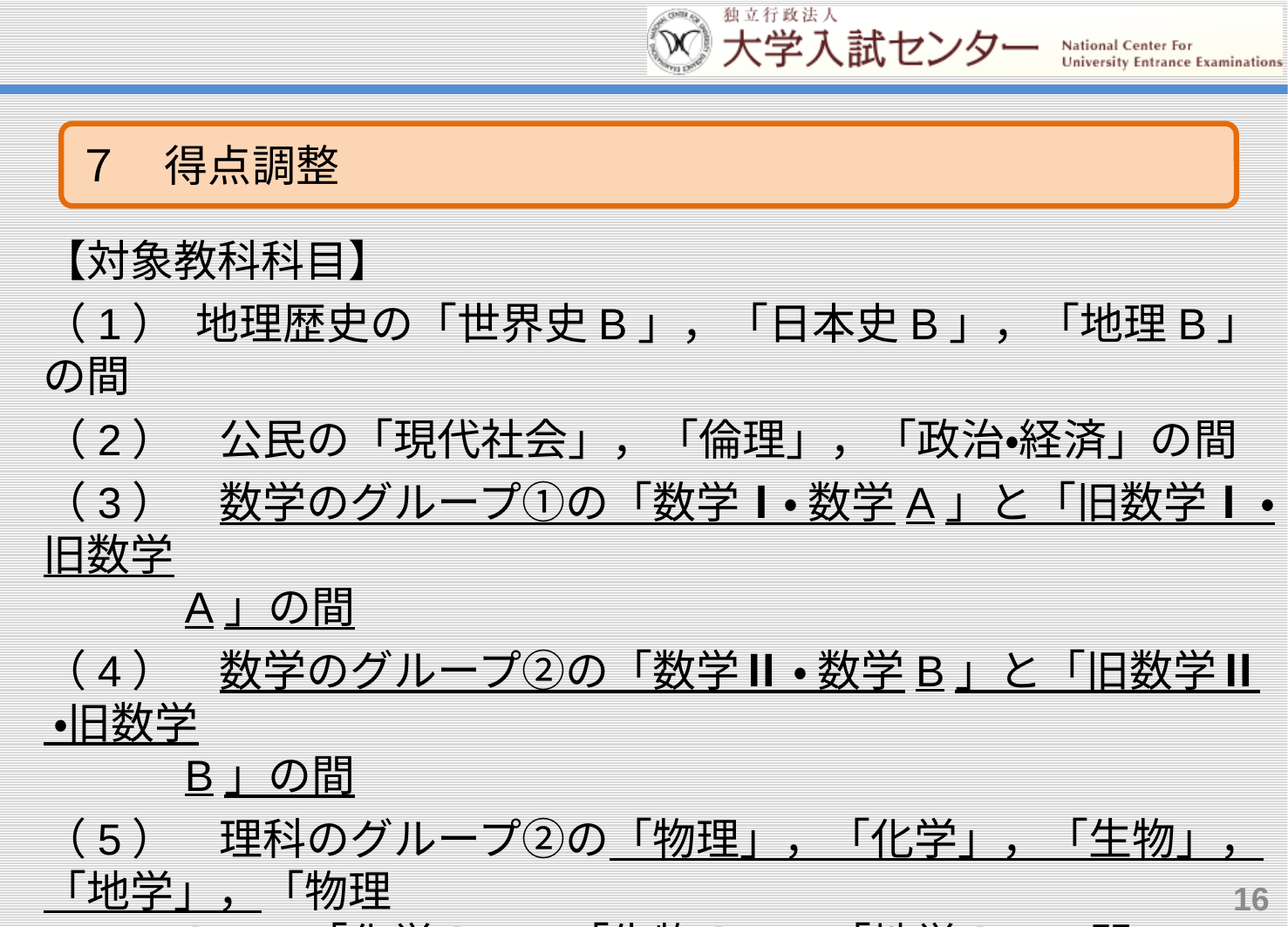

７　得点調整
【対象教科科目】
（1）  地理歴史の「世界史B」，「日本史B」，「地理B」の間
（2）　公民の「現代社会」，「倫理」，「政治・経済」の間
（3）　数学のグループ①の「数学Ⅰ・ 数学A」と「旧数学Ⅰ ・旧数学
　　　A」の間
（4）　数学のグループ②の「数学Ⅱ ・ 数学B」と「旧数学Ⅱ ・旧数学
　　　B」の間
（5）　理科のグループ②の「物理」，「化学」，「生物」，「地学」，「物理
　　　Ⅰ」，「化学Ⅰ」，「生物Ⅰ」，「地学Ⅰ」の間
※受験者が1万人未満の科目は得点調整の対象外

16